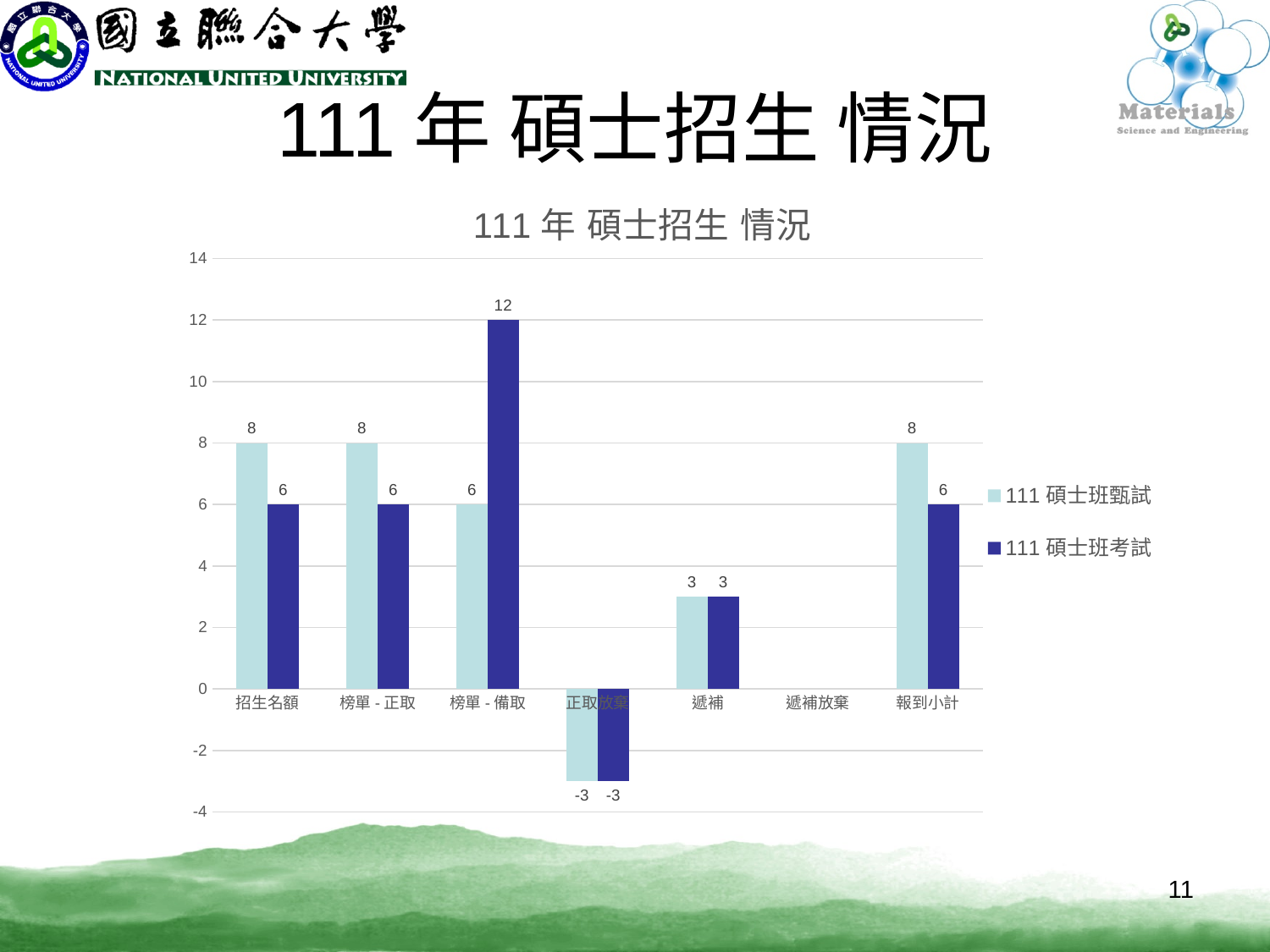

# 111年 碩士招生 情況

### Chart: 111年 碩士招生 情況

| Category | 111碩士班甄試 | 111碩士班考試 |
|---|---|---|
| 招生名額 | 8.0 | 6.0 |
| 榜單-正取 | 8.0 | 6.0 |
| 榜單-備取 | 6.0 | 12.0 |
| 正取放棄 | -3.0 | -3.0 |
| 遞補 | 3.0 | 3.0 |
| 遞補放棄 | None | None |
| 報到小計 | 8.0 | 6.0 |
11